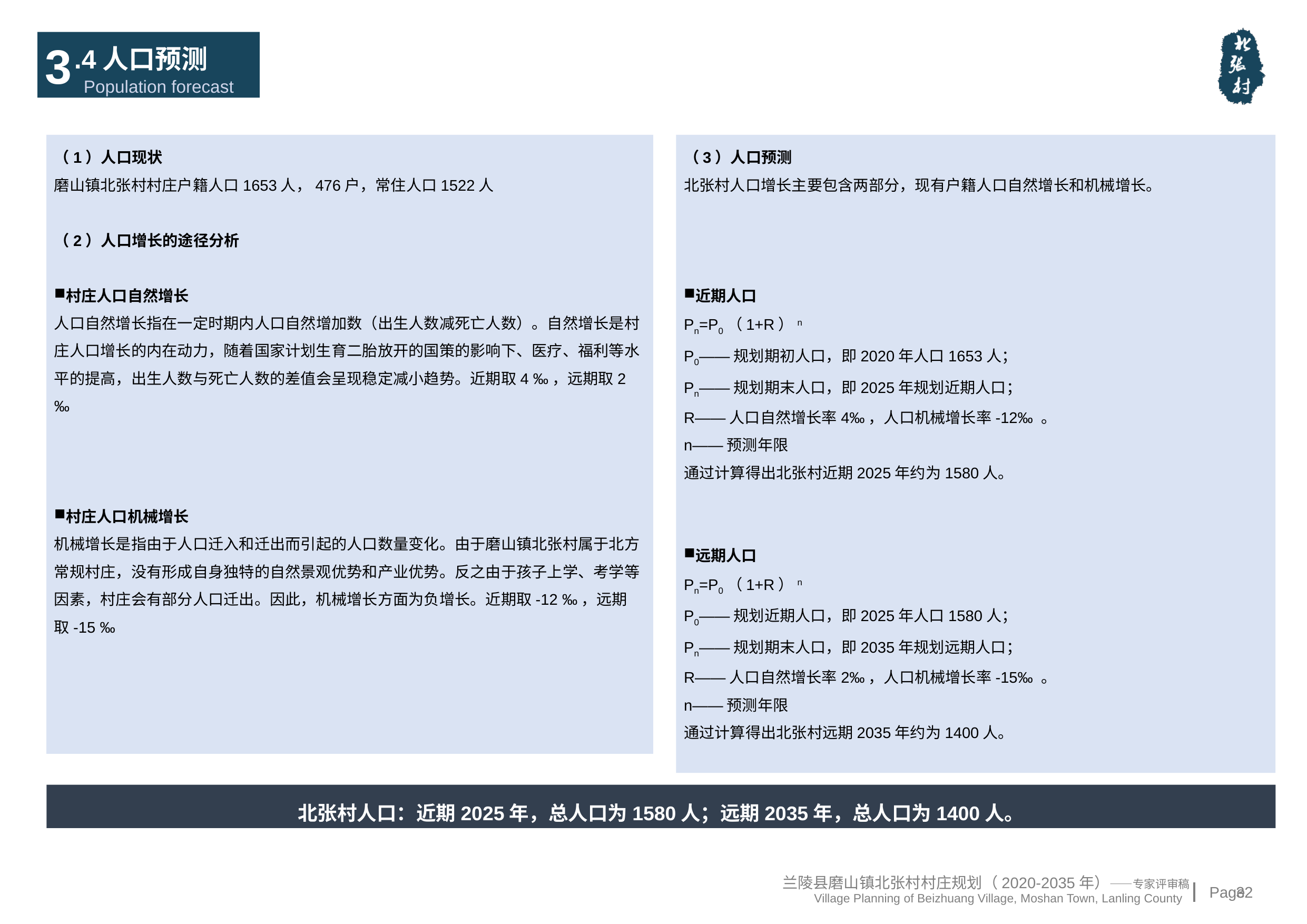

3
.4人口预测
Population forecast
（1）人口现状
磨山镇北张村村庄户籍人口1653人，476户，常住人口1522人

（2）人口增长的途径分析

村庄人口自然增长
人口自然增长指在一定时期内人口自然增加数（出生人数减死亡人数）。自然增长是村庄人口增长的内在动力，随着国家计划生育二胎放开的国策的影响下、医疗、福利等水平的提高，出生人数与死亡人数的差值会呈现稳定减小趋势。近期取4 ‰，远期取2 ‰

村庄人口机械增长
机械增长是指由于人口迁入和迁出而引起的人口数量变化。由于磨山镇北张村属于北方常规村庄，没有形成自身独特的自然景观优势和产业优势。反之由于孩子上学、考学等因素，村庄会有部分人口迁出。因此，机械增长方面为负增长。近期取-12 ‰，远期取-15 ‰

（3）人口预测
北张村人口增长主要包含两部分，现有户籍人口自然增长和机械增长。

近期人口
Pn=P0（1+R）n
P0——规划期初人口，即2020年人口1653人；
Pn——规划期末人口，即2025年规划近期人口；
R——人口自然增长率4‰，人口机械增长率-12‰ 。
n——预测年限
通过计算得出北张村近期2025年约为1580人。

远期人口
Pn=P0（1+R）n
P0——规划近期人口，即2025年人口1580人；
Pn——规划期末人口，即2035年规划远期人口；
R——人口自然增长率2‰，人口机械增长率-15‰ 。
n——预测年限
通过计算得出北张村远期2035年约为1400人。

北张村人口：近期2025年，总人口为1580人；远期2035年，总人口为1400人。